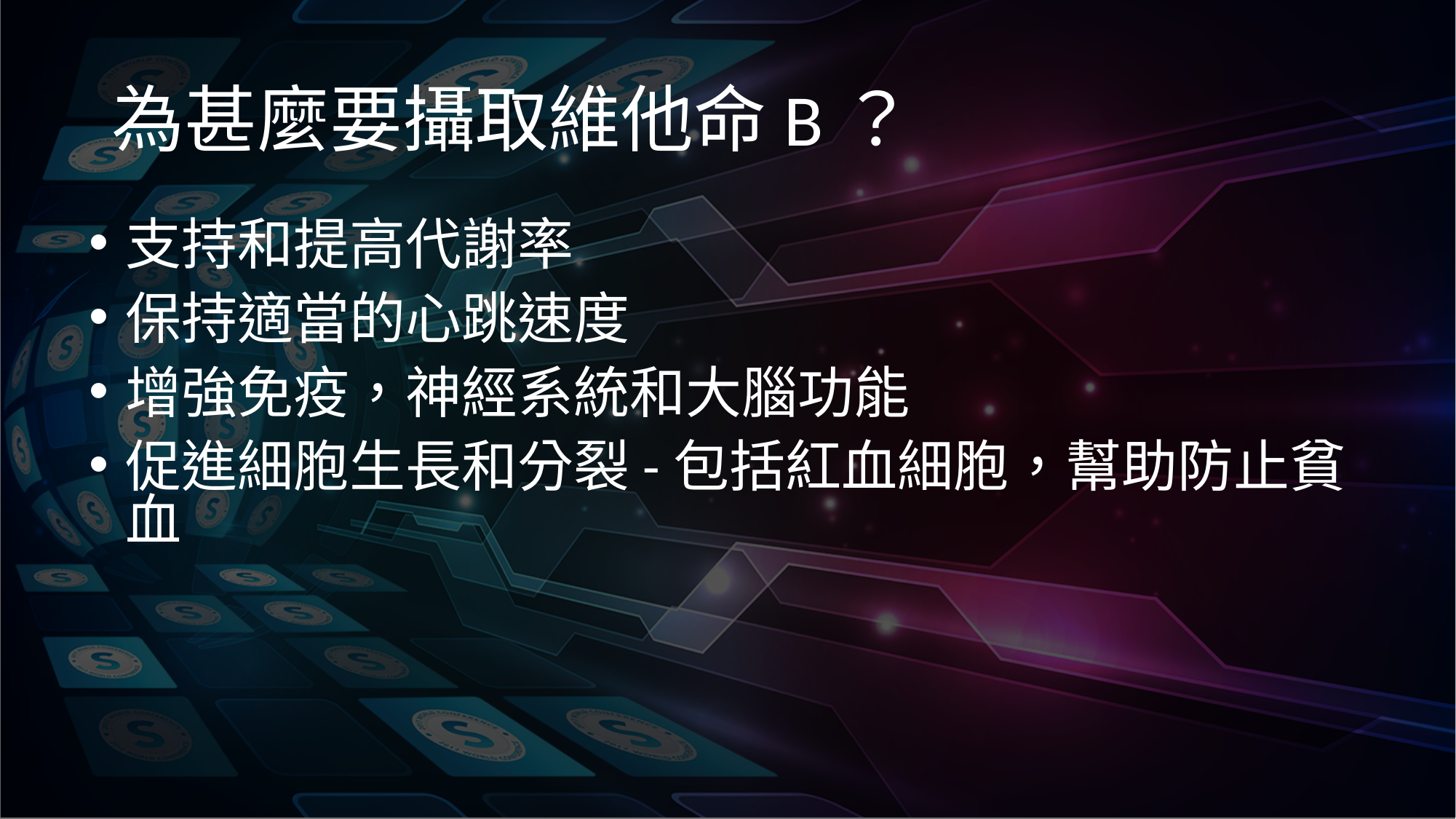

# 為甚麼要攝取維他命B？

支持和提高代謝率
保持適當的心跳速度
增強免疫，神經系統和大腦功能
促進細胞生長和分裂-包括紅血細胞，幫助防止貧血